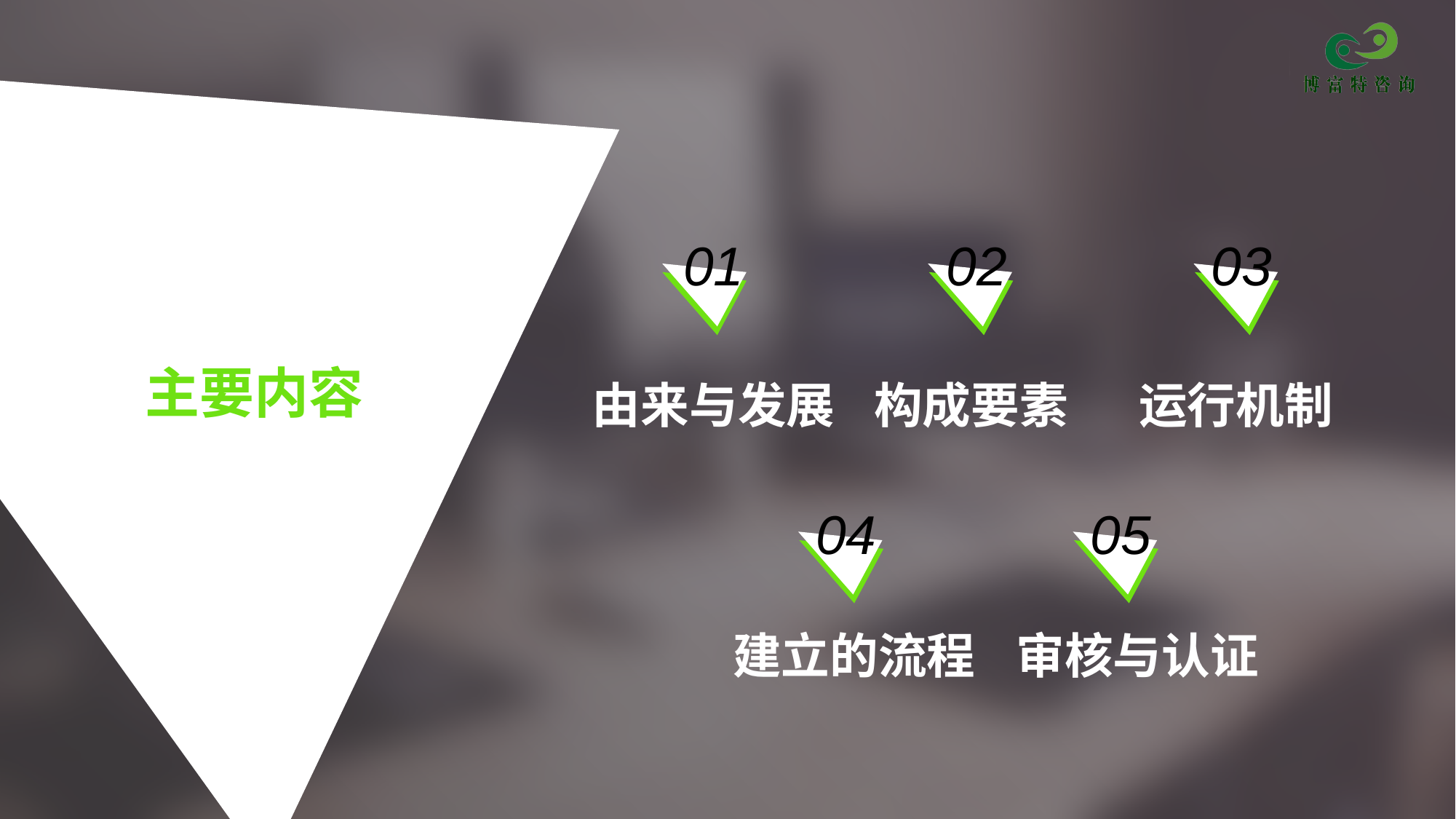

01
02
03

# 主要内容
运行机制
由来与发展
构成要素
04
05

建立的流程
审核与认证